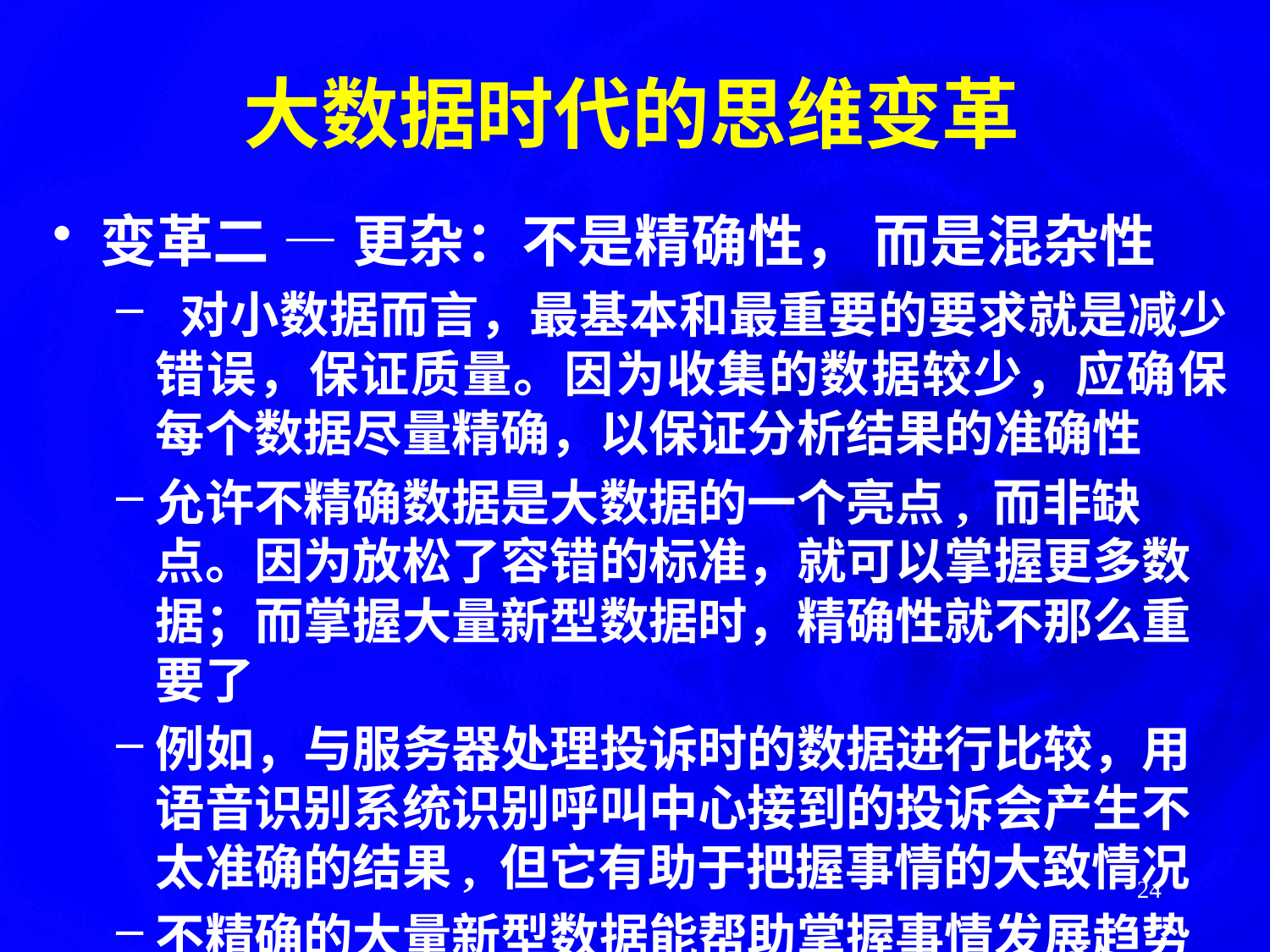

# 大数据时代的思维变革
变革二 — 更杂：不是精确性， 而是混杂性
 对小数据而言，最基本和最重要的要求就是减少错误，保证质量。因为收集的数据较少，应确保每个数据尽量精确，以保证分析结果的准确性
允许不精确数据是大数据的一个亮点, 而非缺点。因为放松了容错的标准，就可以掌握更多数据；而掌握大量新型数据时，精确性就不那么重要了
例如，与服务器处理投诉时的数据进行比较，用语音识别系统识别呼叫中心接到的投诉会产生不太准确的结果, 但它有助于把握事情的大致情况
不精确的大量新型数据能帮助掌握事情发展趋势
24